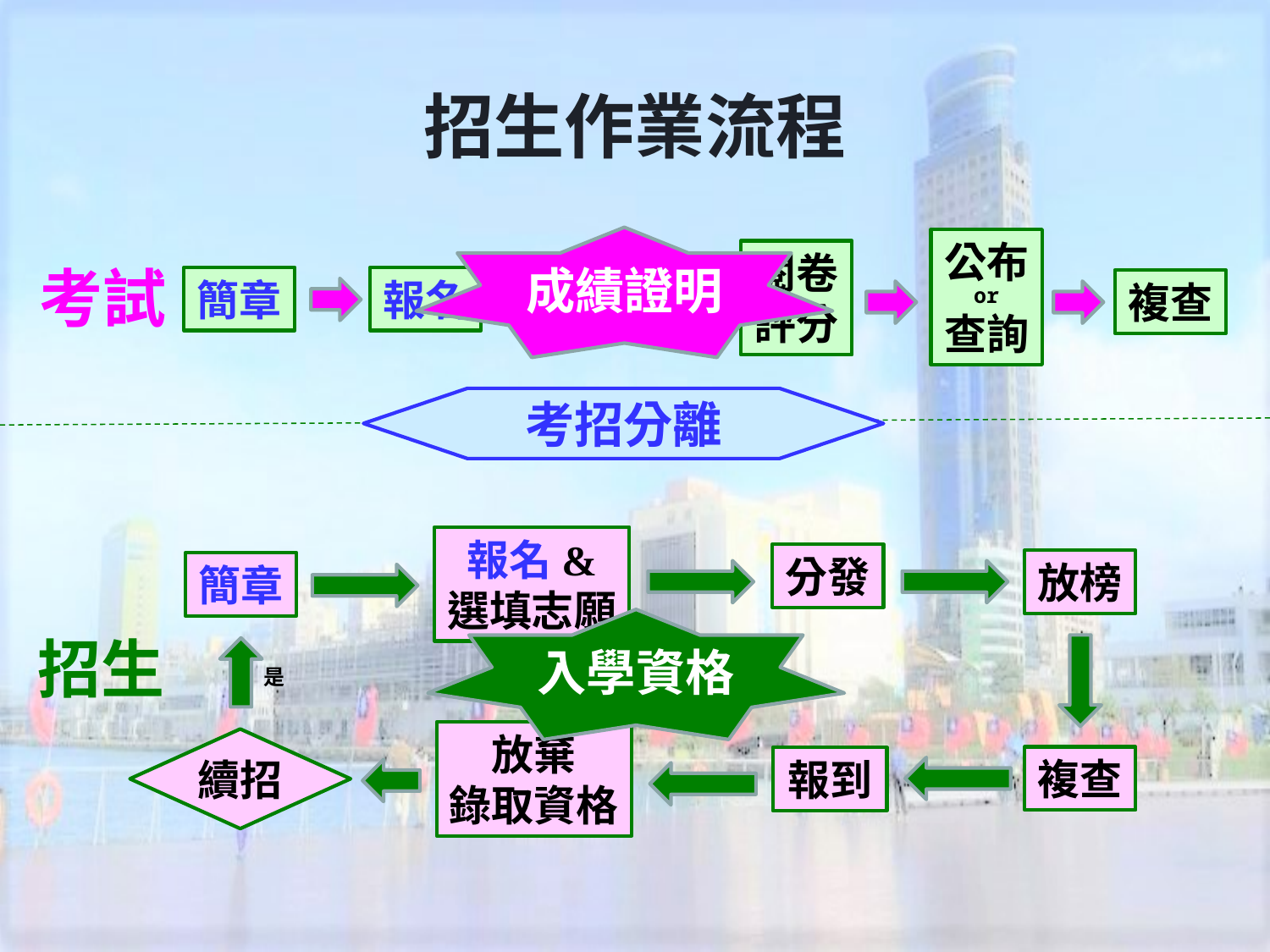

招生作業流程
成績證明
公布
or
查詢
閱卷評分
考試
簡章
報名
複查

考試
考招分離
報名&
選填志願
分發
放榜
簡章

放棄
錄取資格
複查
報到

是
續招
入學資格
招生